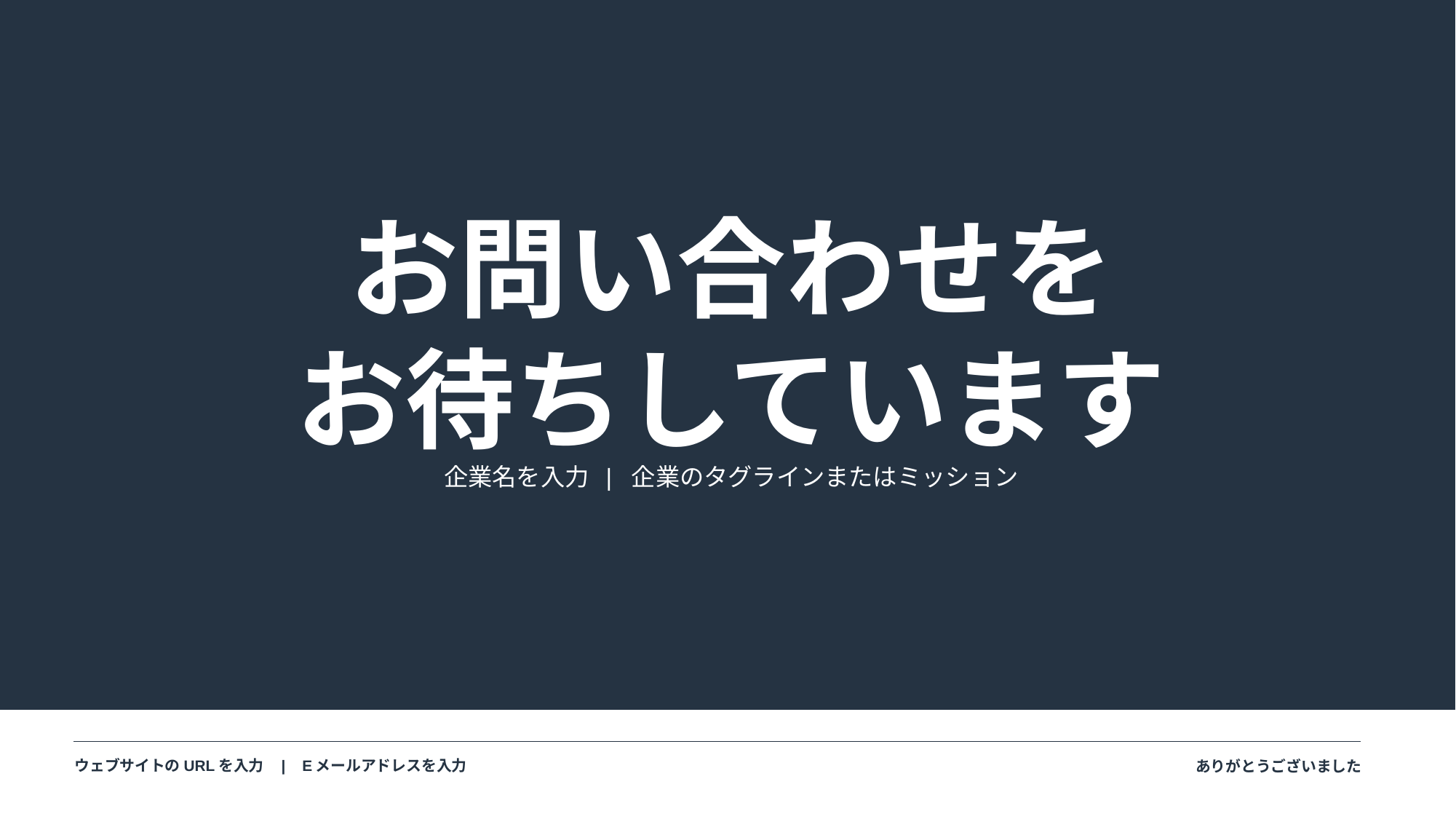

お問い合わせを
お待ちしています
企業名を入力  |  企業のタグラインまたはミッション

ウェブサイトのURLを入力    |    Eメールアドレスを入力
ありがとうございました